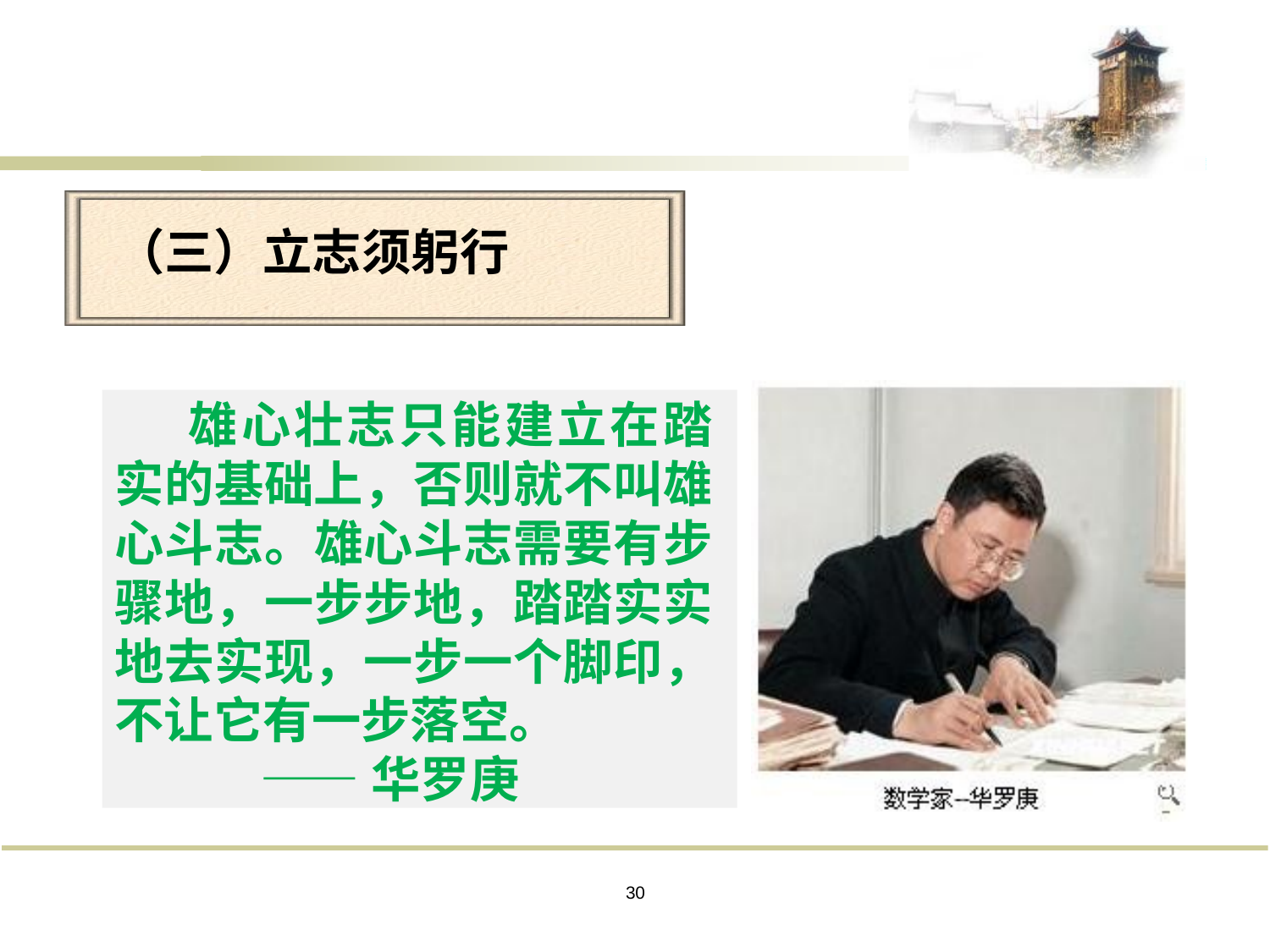

# （三）立志须躬行

    雄心壮志只能建立在踏 实的基础上，否则就不叫雄 心斗志。雄心斗志需要有步 骤地，一步步地，踏踏实实 地去实现，一步一个脚印， 不让它有一步落空。
             ——华罗庚

30